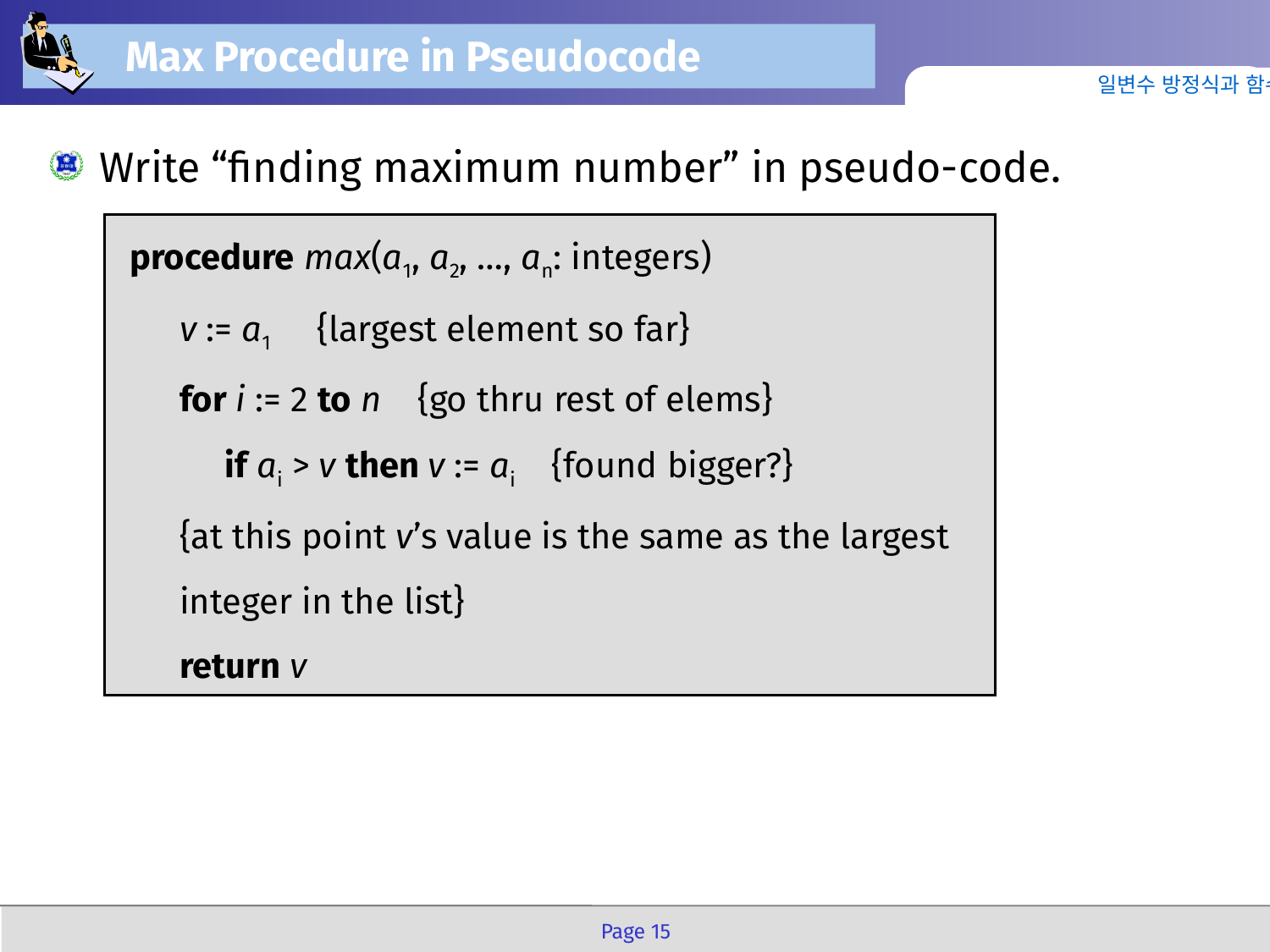

Max Procedure in Pseudocode
일변수 방정식과 함수
Write “finding maximum number” in pseudo-code.
procedure max(a1, a2, …, an: integers)
	v := a1     {largest element so far}
	for i := 2 to n    {go thru rest of elems}
		if ai > v then v := ai    {found bigger?}
	{at this point v’s value is the same as the largest
	integer in the list}
	return v

Page 15